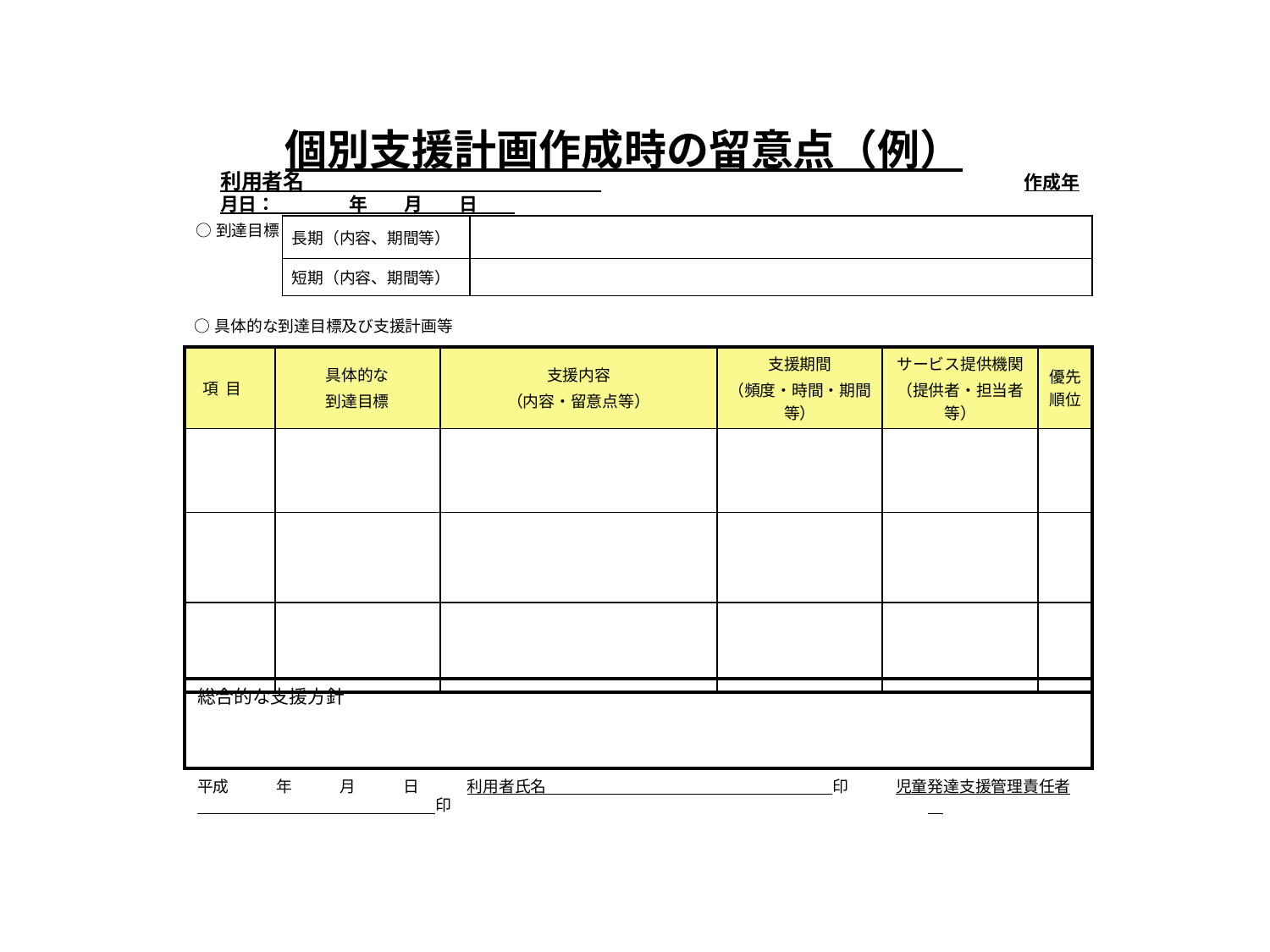

個別支援計画作成時の留意点（例）
利用者名　　　　　　　　　　　　　　　　　　　　　　　　　　　　　　　　　　作成年月日：　　　　年　　月　　日
○到達目標
| 長期（内容、期間等） |  |
| --- | --- |
| 短期（内容、期間等） |  |
| ○具体的な到達目標及び支援計画等 |  |  |  |  |  |
| --- | --- | --- | --- | --- | --- |
| 項 目 | 具体的な 到達目標 | 支援内容 （内容・留意点等） | 支援期間 （頻度・時間・期間等） | サービス提供機関 （提供者・担当者等） | 優先順位 |
|  |  |  |  |  |  |
|  |  |  |  |  |  |
|  |  |  |  |  |  |
総合的な支援方針
平成　　　年　　　月　　　日　　　利用者氏名　　　　　　　　　　　　　　　　　　印　　　児童発達支援管理責任者　　　　　　　　　　　　　　　印